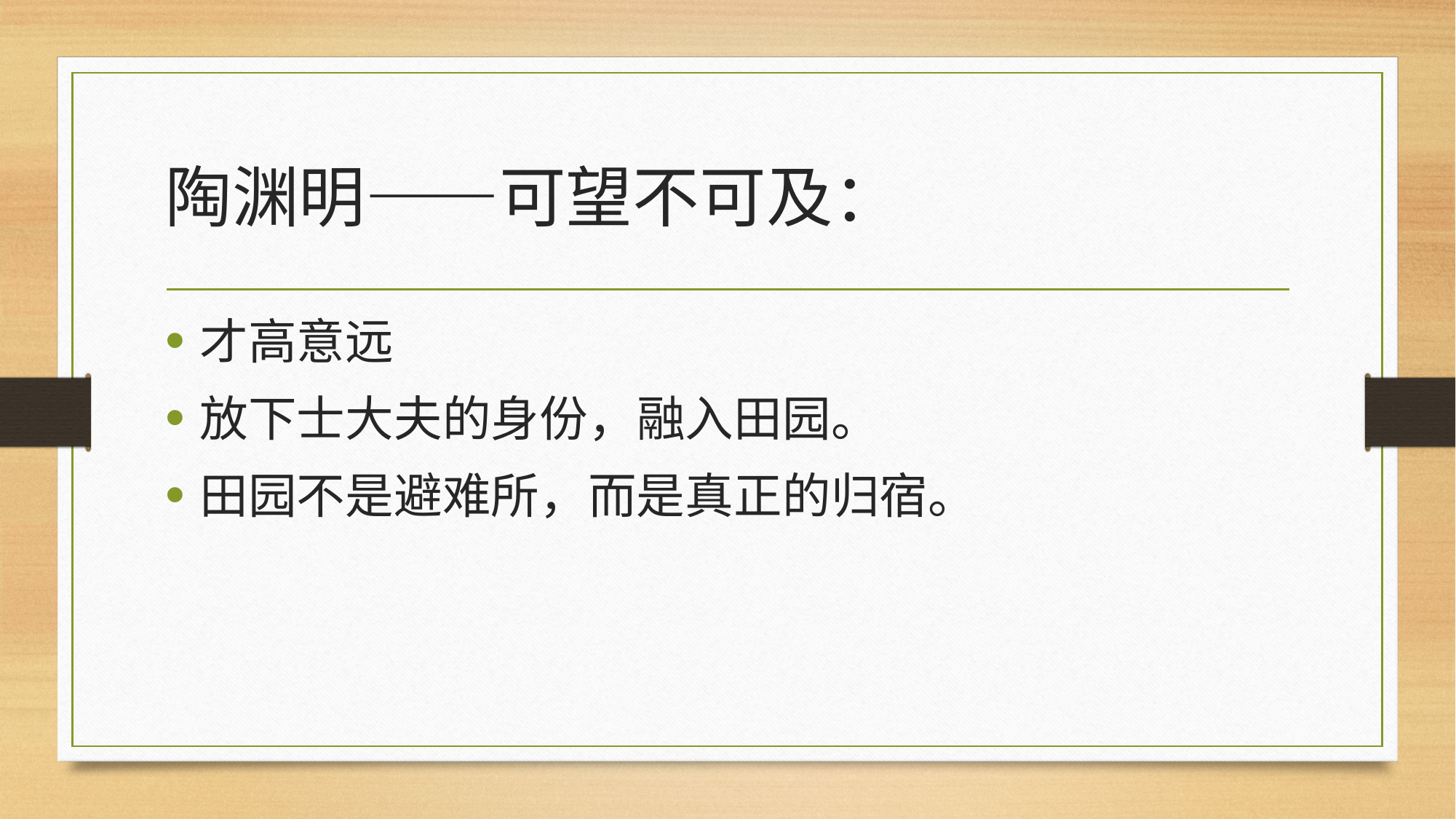

# 陶渊明——可望不可及：
才高意远
放下士大夫的身份，融入田园。
田园不是避难所，而是真正的归宿。